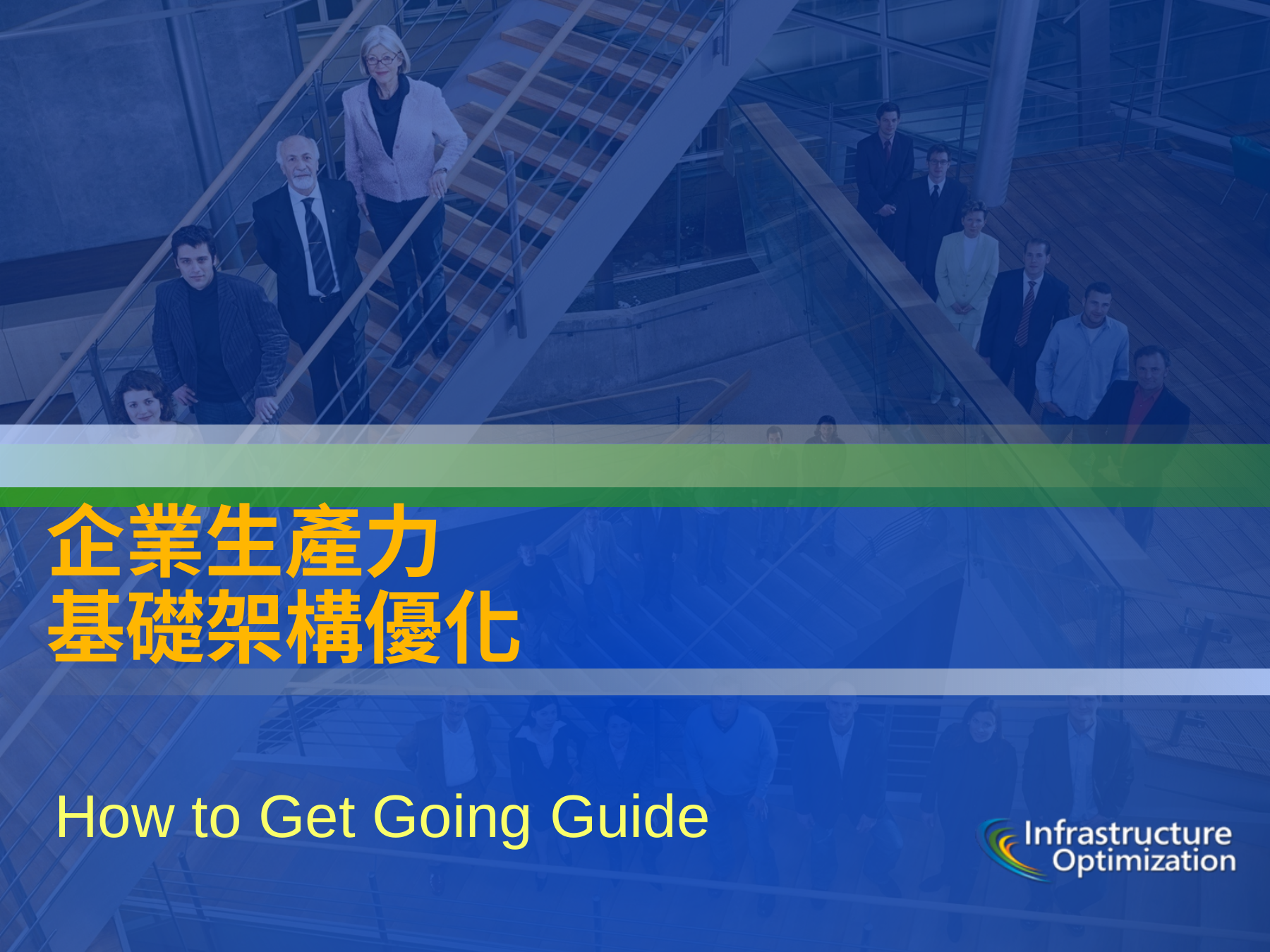

# 企業生產力 基礎架構優化
How to Get Going Guide